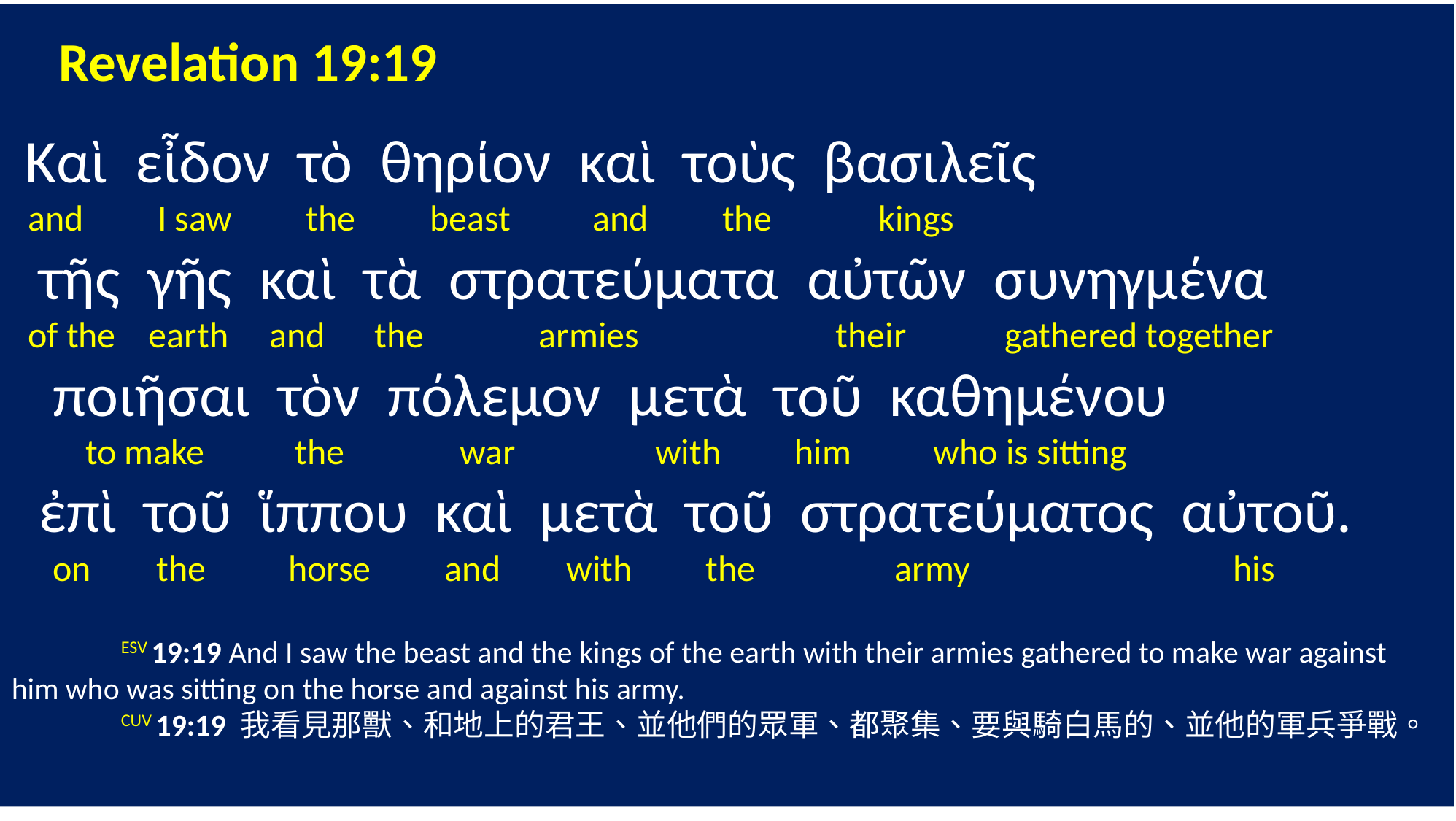

Revelation 19:19

 Καὶ  εἶδον  τὸ  θηρίον  καὶ  τοὺς  βασιλεῖς
  and         I saw         the         beast          and         the             kings
  τῆς  γῆς  καὶ  τὰ  στρατεύματα  αὐτῶν  συνηγμένα
  of the    earth     and      the              armies                        their            gathered together
   ποιῆσαι  τὸν  πόλεμον  μετὰ  τοῦ  καθημένου
         to make           the              war                 with         him          who is sitting
  ἐπὶ  τοῦ  ἵππου  καὶ  μετὰ  τοῦ  στρατεύματος  αὐτοῦ.
     on        the          horse         and        with         the                 army                                his

	ESV 19:19 And I saw the beast and the kings of the earth with their armies gathered to make war against him who was sitting on the horse and against his army.
	CUV 19:19 我看見那獸、和地上的君王、並他們的眾軍、都聚集、要與騎白馬的、並他的軍兵爭戰。